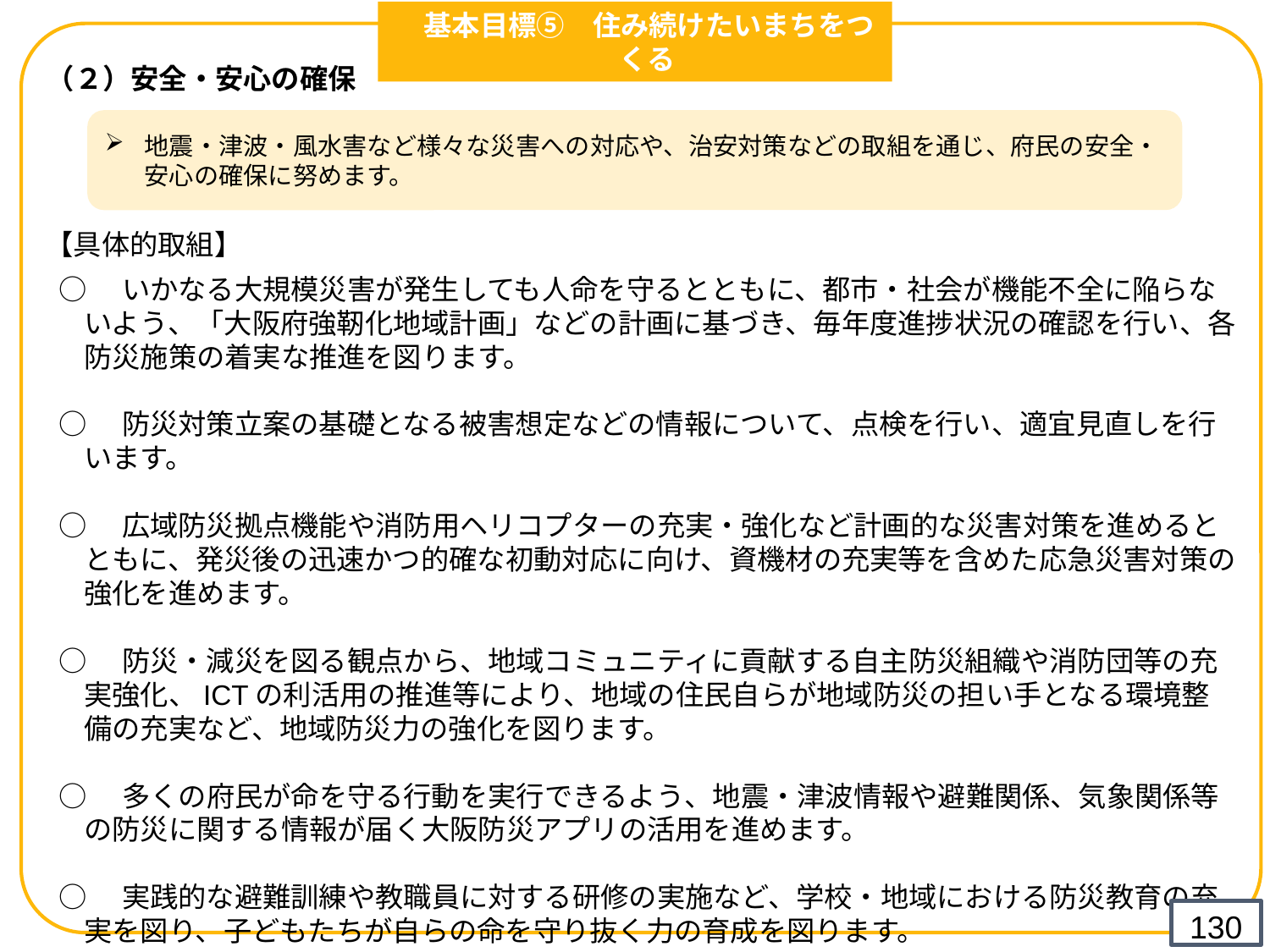

基本目標⑤　住み続けたいまちをつくる

（２）安全・安心の確保
地震・津波・風水害など様々な災害への対応や、治安対策などの取組を通じ、府民の安全・安心の確保に努めます。
【具体的取組】
○　いかなる大規模災害が発生しても人命を守るとともに、都市・社会が機能不全に陥らないよう、「大阪府強靭化地域計画」などの計画に基づき、毎年度進捗状況の確認を行い、各防災施策の着実な推進を図ります。

○　防災対策立案の基礎となる被害想定などの情報について、点検を行い、適宜見直しを行います。

○　広域防災拠点機能や消防用ヘリコプターの充実・強化など計画的な災害対策を進めるとともに、発災後の迅速かつ的確な初動対応に向け、資機材の充実等を含めた応急災害対策の強化を進めます。

○　防災・減災を図る観点から、地域コミュニティに貢献する自主防災組織や消防団等の充実強化、ICTの利活用の推進等により、地域の住民自らが地域防災の担い手となる環境整備の充実など、地域防災力の強化を図ります。

○　多くの府民が命を守る行動を実行できるよう、地震・津波情報や避難関係、気象関係等の防災に関する情報が届く大阪防災アプリの活用を進めます。

○　実践的な避難訓練や教職員に対する研修の実施など、学校・地域における防災教育の充実を図り、子どもたちが自らの命を守り抜く力の育成を図ります。
130